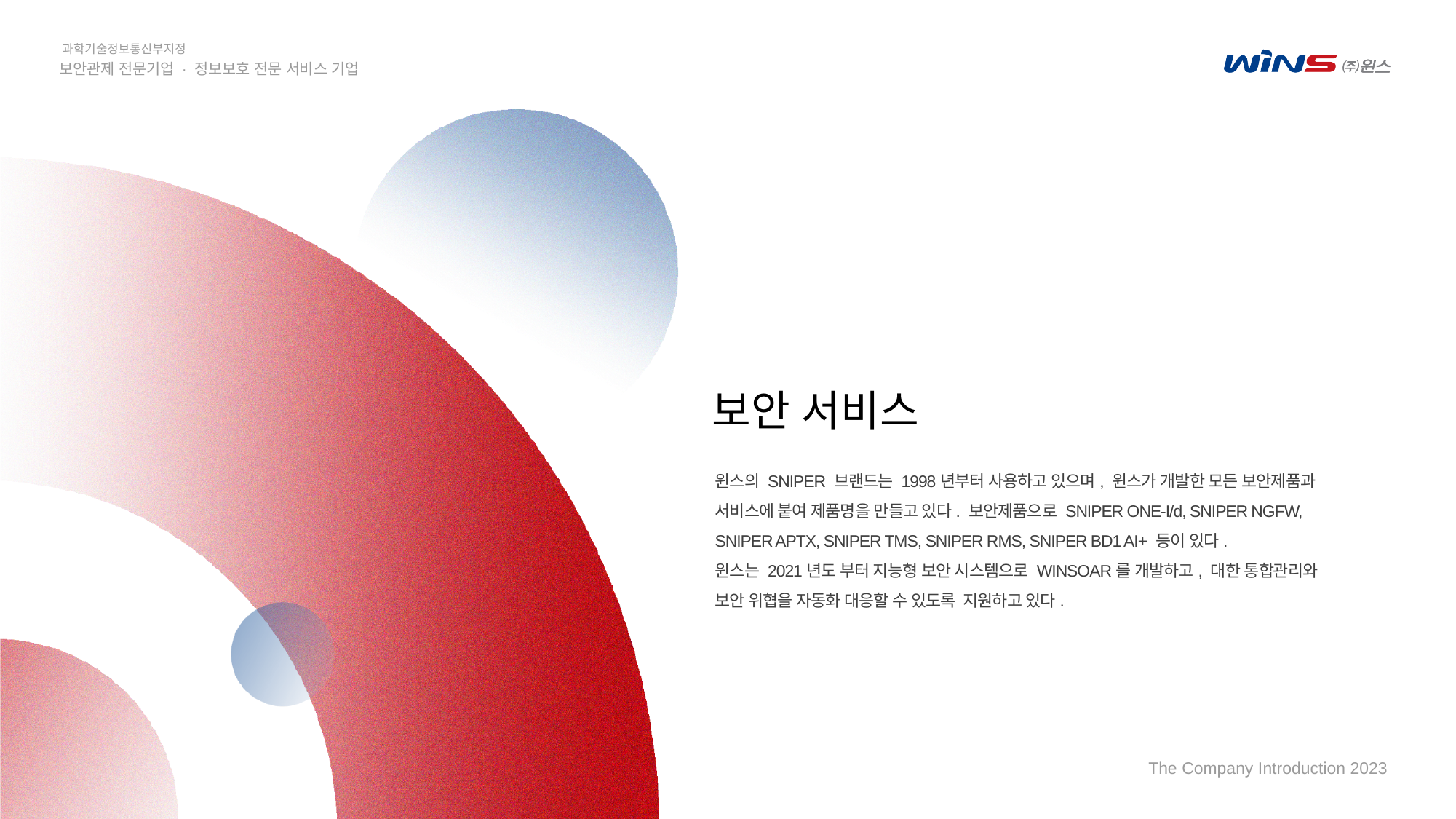

보안 서비스
윈스의 SNIPER 브랜드는 1998년부터 사용하고 있으며, 윈스가 개발한 모든 보안제품과 서비스에 붙여 제품명을 만들고 있다. 보안제품으로 SNIPER ONE-I/d, SNIPER NGFW, SNIPER APTX, SNIPER TMS, SNIPER RMS, SNIPER BD1 AI+ 등이 있다.
윈스는 2021년도 부터 지능형 보안 시스템으로 WINSOAR를 개발하고, 대한 통합관리와 보안 위협을 자동화 대응할 수 있도록  지원하고 있다.